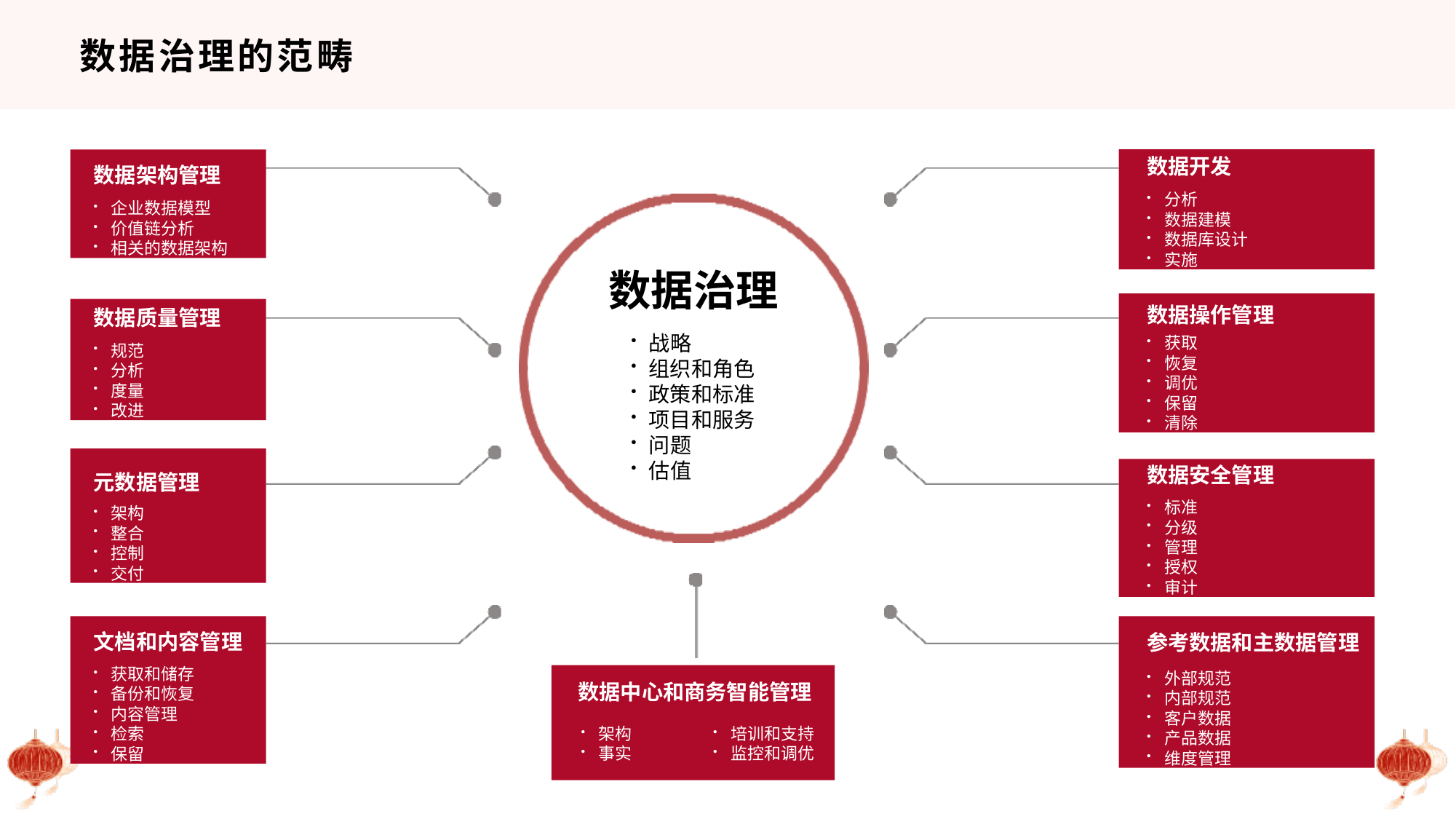

# 数据治理的范畴
数据架构管理
企业数据模型
价值链分析
相关的数据架构
数据开发
分析
数据建模
数据库设计
实施

数据治理
战略
组织和角色
政策和标准
项目和服务
问题
估值
数据操作管理
获取
恢复
调优
保留
清除
数据质量管理
规范
分析
度量
改进

元数据管理
架构
整合
控制
交付
数据安全管理
标准
分级
管理
授权
审计

文档和内容管理
获取和储存
备份和恢复
内容管理
检索
保留
参考数据和主数据管理
外部规范
内部规范
客户数据
产品数据
维度管理

数据中心和商务智能管理
架构
事实
培训和支持
监控和调优